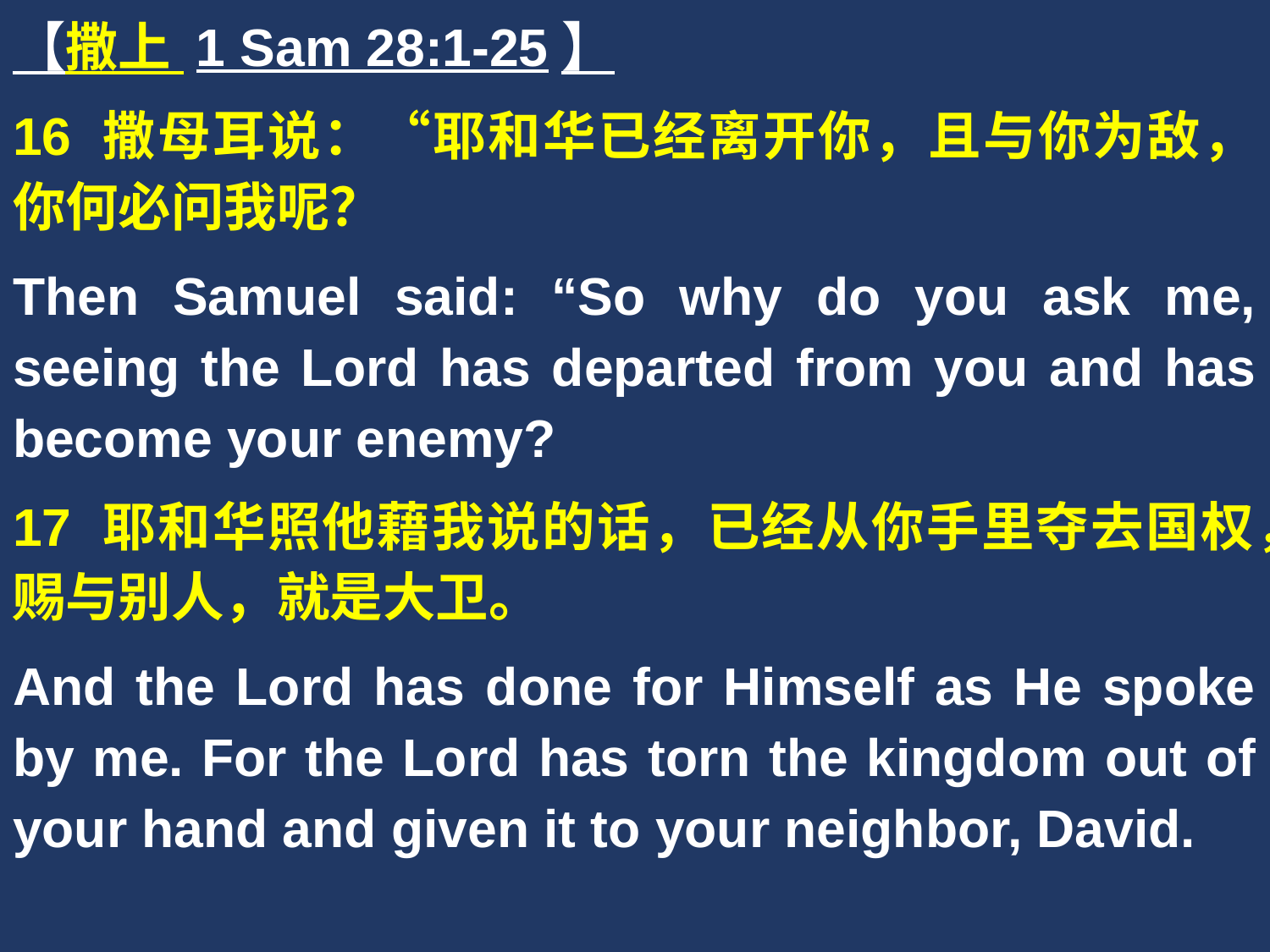

【撒上 1 Sam 28:1-25】
16 撒母耳说：“耶和华已经离开你，且与你为敌，你何必问我呢？
Then Samuel said: “So why do you ask me, seeing the Lord has departed from you and has become your enemy?
17 耶和华照他藉我说的话，已经从你手里夺去国权，赐与别人，就是大卫。
And the Lord has done for Himself as He spoke by me. For the Lord has torn the kingdom out of your hand and given it to your neighbor, David.